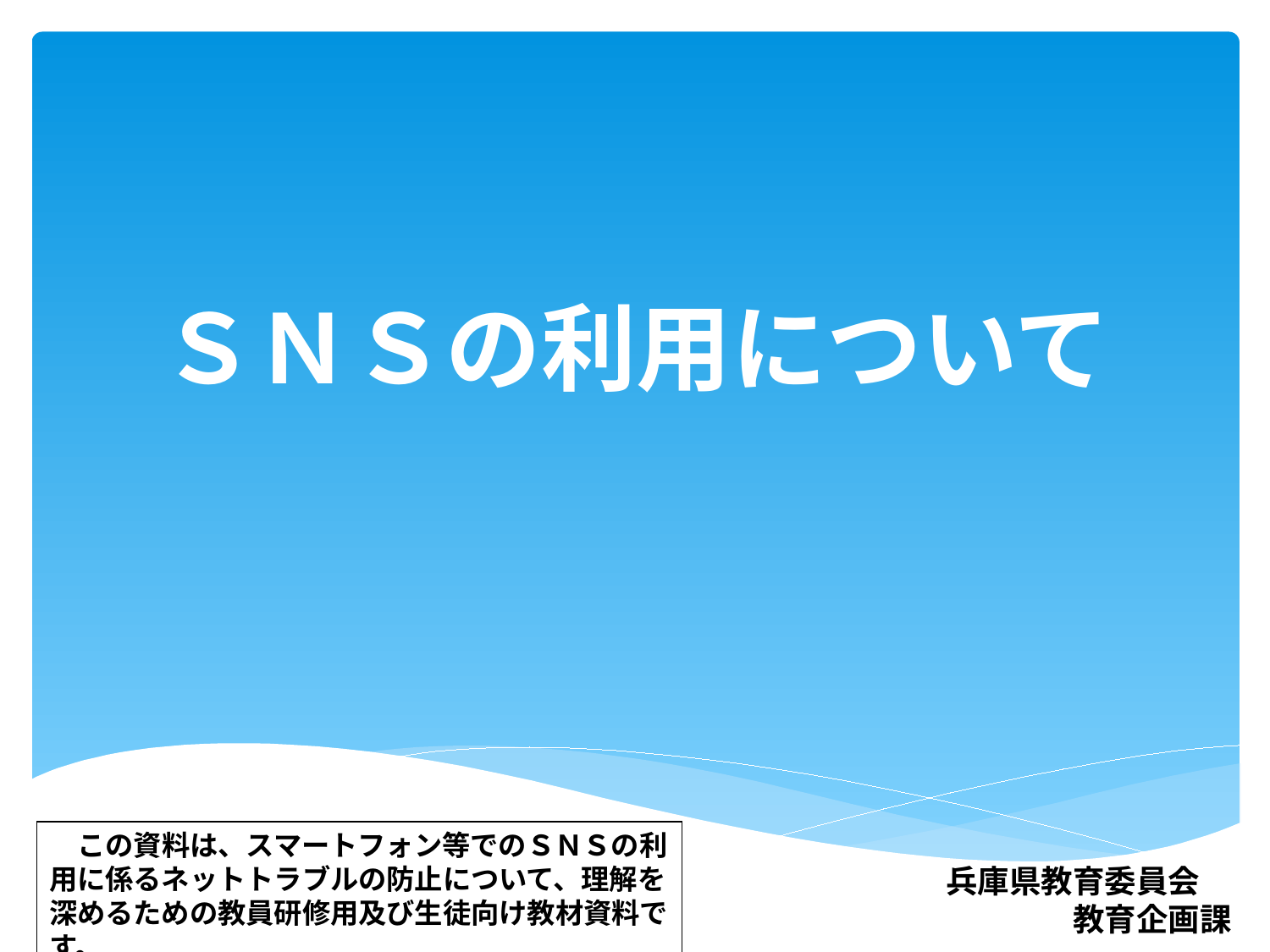

# ＳＮＳの利用について
　この資料は、スマートフォン等でのＳＮＳの利用に係るネットトラブルの防止について、理解を深めるための教員研修用及び生徒向け教材資料です。
兵庫県教育委員会
　　　　教育企画課